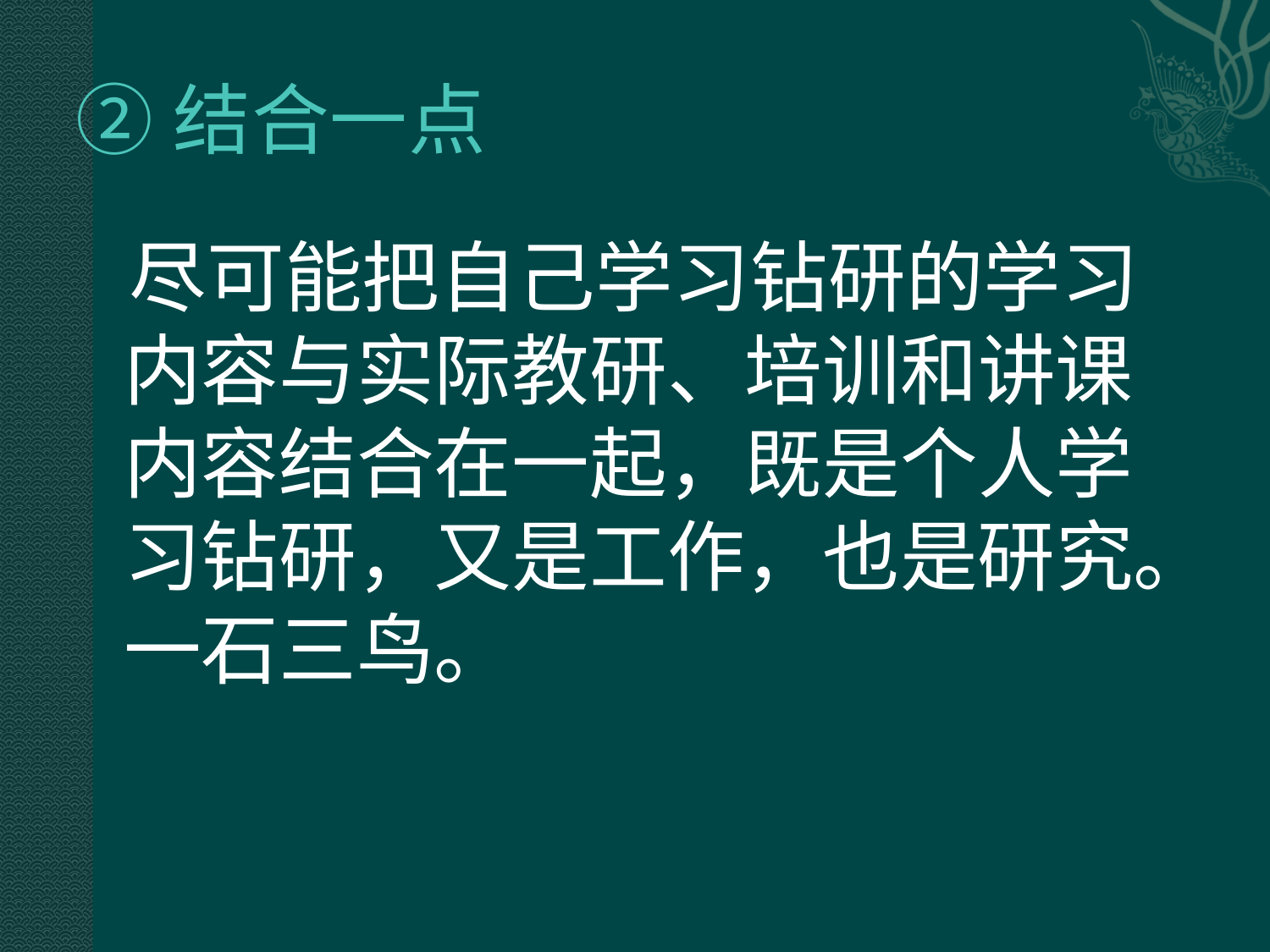

# ②结合一点
  尽可能把自己学习钻研的学习内容与实际教研、培训和讲课内容结合在一起，既是个人学习钻研，又是工作，也是研究。一石三鸟。